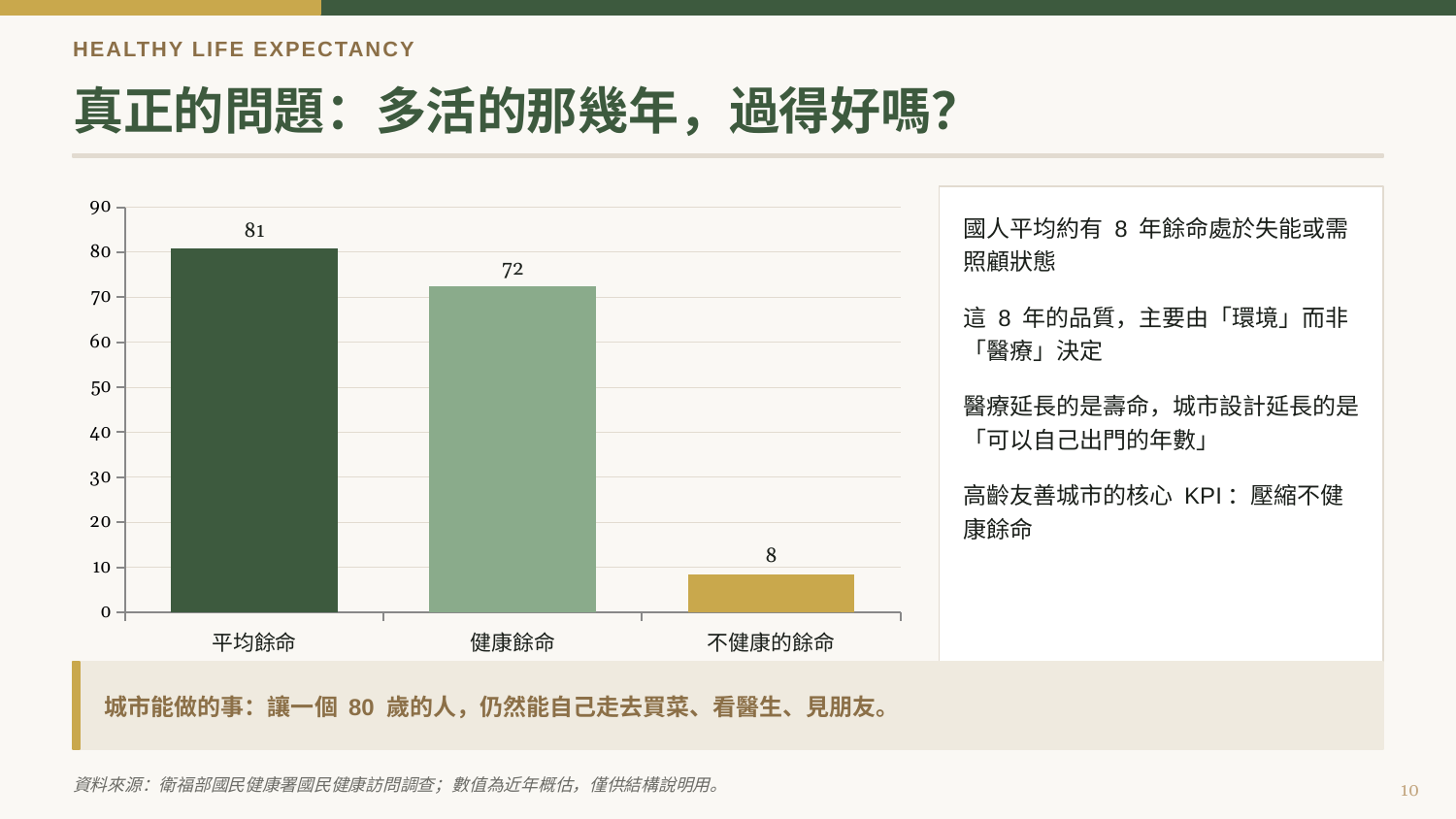

HEALTHY LIFE EXPECTANCY
真正的問題：多活的那幾年，過得好嗎？

### Chart

| Category | 年 |
|---|---|
| 平均餘命 | 80.8 |
| 健康餘命 | 72.4 |
| 不健康的餘命 | 8.4 |
國人平均約有 8 年餘命處於失能或需照顧狀態
這 8 年的品質，主要由「環境」而非「醫療」決定
醫療延長的是壽命，城市設計延長的是「可以自己出門的年數」
高齡友善城市的核心 KPI：壓縮不健康餘命

城市能做的事：讓一個 80 歲的人，仍然能自己走去買菜、看醫生、見朋友。
資料來源：衛福部國民健康署國民健康訪問調查；數值為近年概估，僅供結構說明用。
10